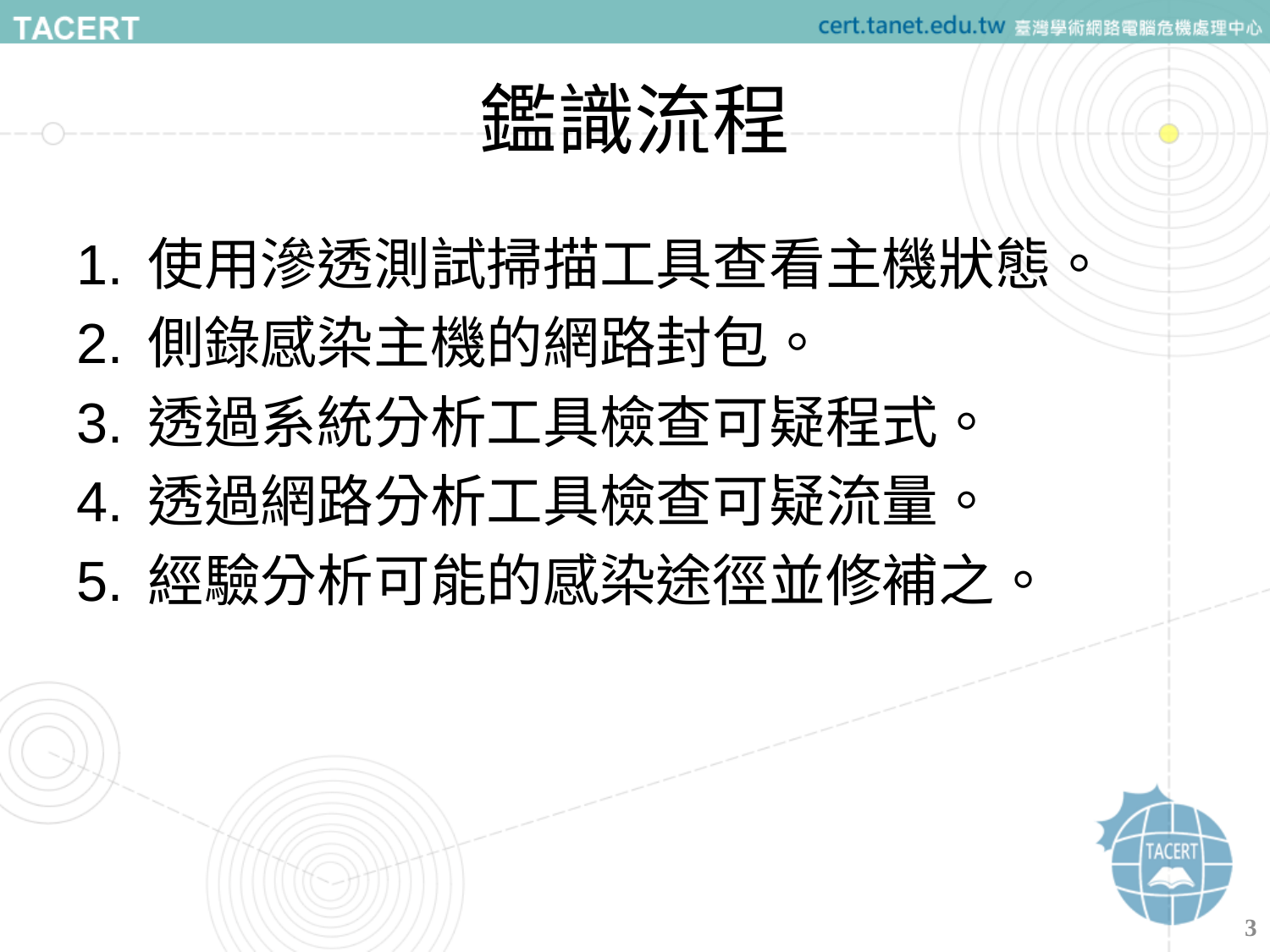

# 鑑識流程
使用滲透測試掃描工具查看主機狀態。
側錄感染主機的網路封包。
透過系統分析工具檢查可疑程式。
透過網路分析工具檢查可疑流量。
經驗分析可能的感染途徑並修補之。

3